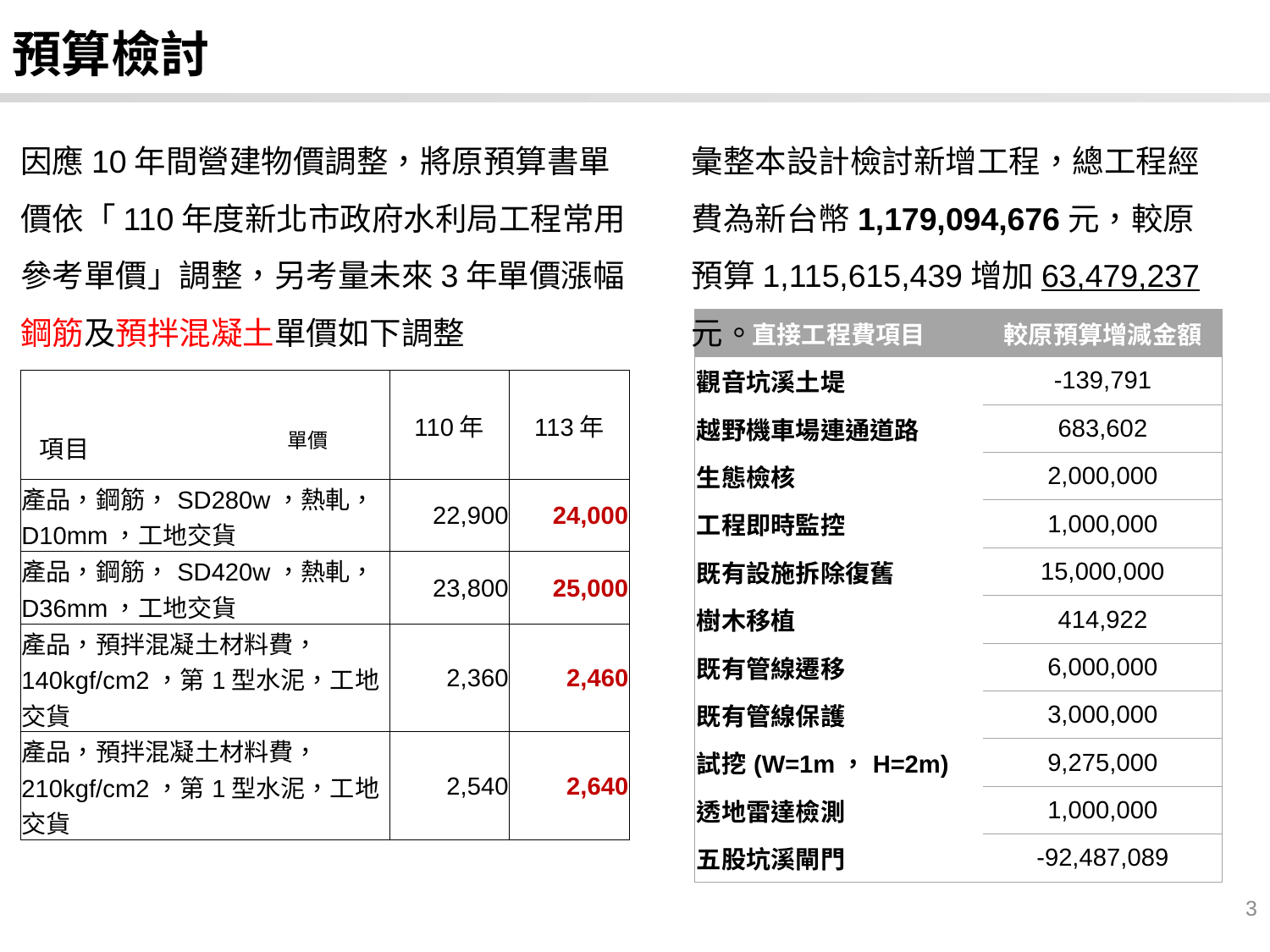

預算檢討
因應10年間營建物價調整，將原預算書單價依「110年度新北市政府水利局工程常用參考單價」調整，另考量未來3年單價漲幅鋼筋及預拌混凝土單價如下調整
彙整本設計檢討新增工程，總工程經費為新台幣1,179,094,676元，較原預算1,115,615,439增加63,479,237元。
| 直接工程費項目 | 較原預算增減金額 |
| --- | --- |
| 觀音坑溪土堤 | -139,791 |
| 越野機車場連通道路 | 683,602 |
| 生態檢核 | 2,000,000 |
| 工程即時監控 | 1,000,000 |
| 既有設施拆除復舊 | 15,000,000 |
| 樹木移植 | 414,922 |
| 既有管線遷移 | 6,000,000 |
| 既有管線保護 | 3,000,000 |
| 試挖(W=1m，H=2m) | 9,275,000 |
| 透地雷達檢測 | 1,000,000 |
| 五股坑溪閘門 | -92,487,089 |
| 項目 單價 | 110年 | 113年 |
| --- | --- | --- |
| 產品，鋼筋，SD280w，熱軋，D10mm，工地交貨 | 22,900 | 24,000 |
| 產品，鋼筋，SD420w，熱軋，D36mm，工地交貨 | 23,800 | 25,000 |
| 產品，預拌混凝土材料費， 140kgf/cm2，第1型水泥，工地交貨 | 2,360 | 2,460 |
| 產品，預拌混凝土材料費， 210kgf/cm2，第1型水泥，工地交貨 | 2,540 | 2,640 |
3